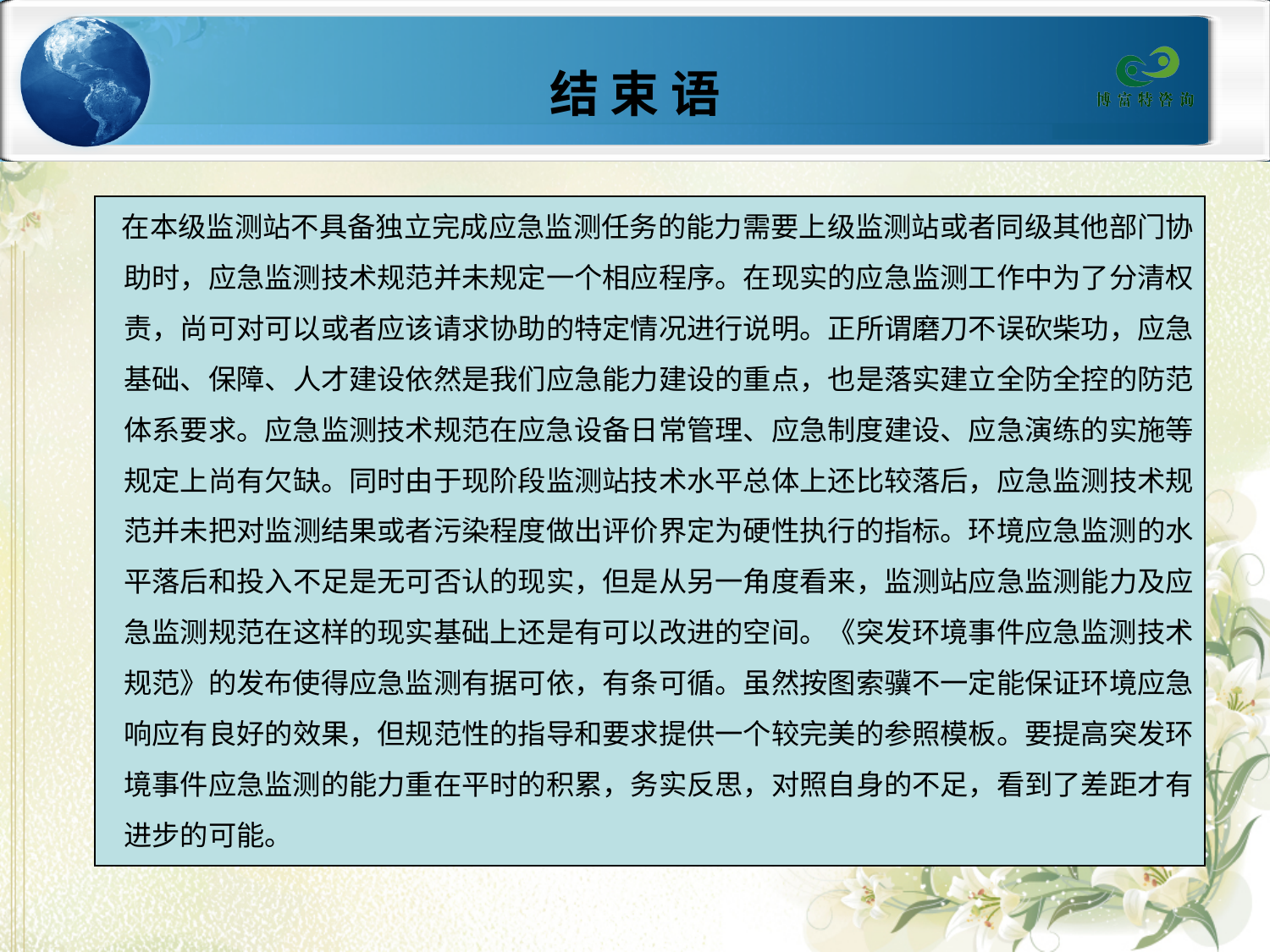

# 结 束 语
      在本级监测站不具备独立完成应急监测任务的能力需要上级监测站或者同级其他部门协助时，应急监测技术规范并未规定一个相应程序。在现实的应急监测工作中为了分清权责，尚可对可以或者应该请求协助的特定情况进行说明。正所谓磨刀不误砍柴功，应急基础、保障、人才建设依然是我们应急能力建设的重点，也是落实建立全防全控的防范体系要求。应急监测技术规范在应急设备日常管理、应急制度建设、应急演练的实施等规定上尚有欠缺。同时由于现阶段监测站技术水平总体上还比较落后，应急监测技术规范并未把对监测结果或者污染程度做出评价界定为硬性执行的指标。环境应急监测的水平落后和投入不足是无可否认的现实，但是从另一角度看来，监测站应急监测能力及应急监测规范在这样的现实基础上还是有可以改进的空间。《突发环境事件应急监测技术规范》的发布使得应急监测有据可依，有条可循。虽然按图索骥不一定能保证环境应急响应有良好的效果，但规范性的指导和要求提供一个较完美的参照模板。要提高突发环境事件应急监测的能力重在平时的积累，务实反思，对照自身的不足，看到了差距才有进步的可能。